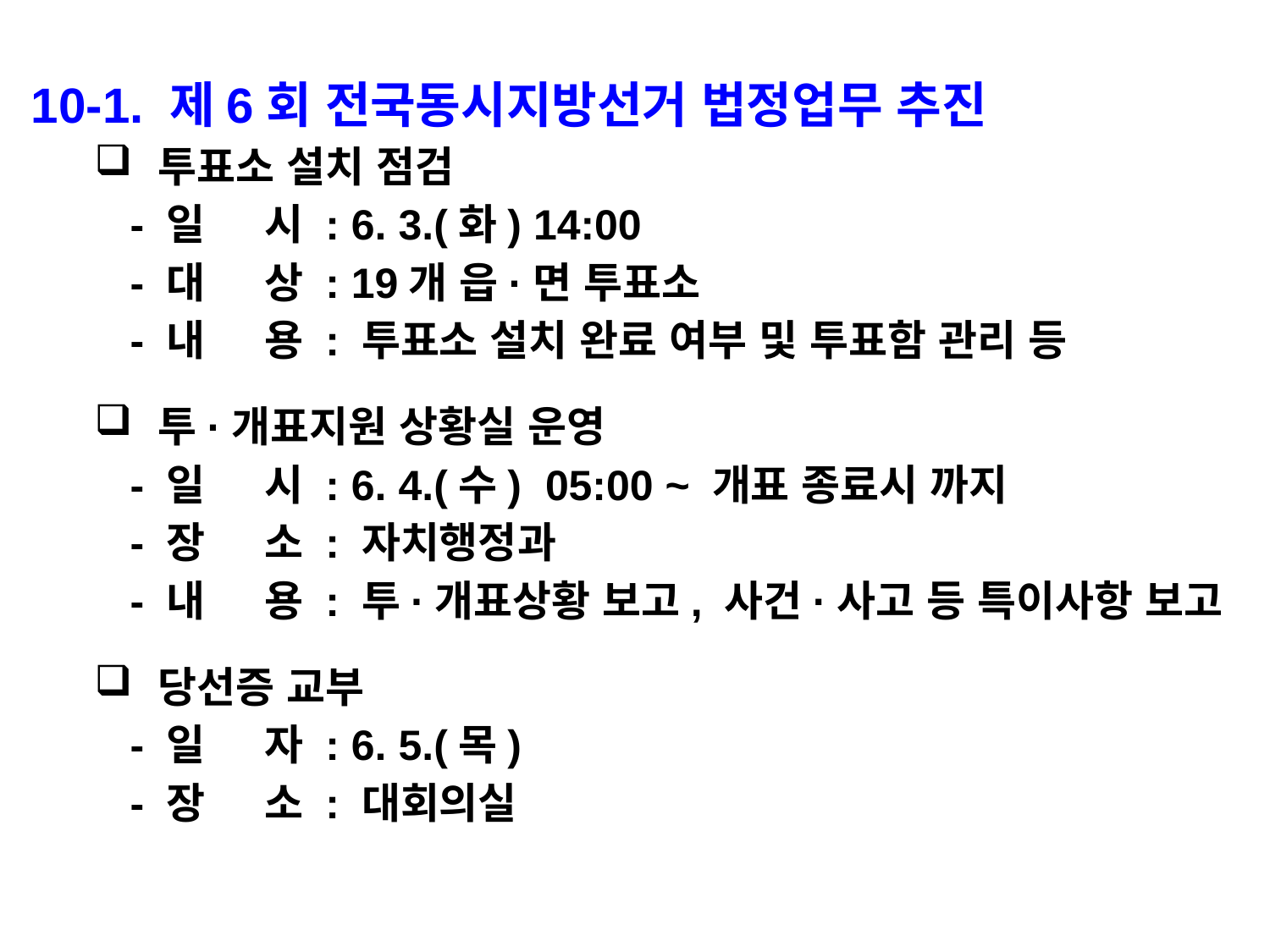

10-1. 제6회 전국동시지방선거 법정업무 추진
투표소 설치 점검
   - 일     시 : 6. 3.(화) 14:00
   - 대     상 : 19개 읍·면 투표소
   - 내     용 : 투표소 설치 완료 여부 및 투표함 관리 등

투·개표지원 상황실 운영
   - 일     시 : 6. 4.(수)  05:00 ~ 개표 종료시 까지
   - 장     소 : 자치행정과
   - 내     용 : 투·개표상황 보고, 사건·사고 등 특이사항 보고

당선증 교부
   - 일     자 : 6. 5.(목)
   - 장     소 : 대회의실